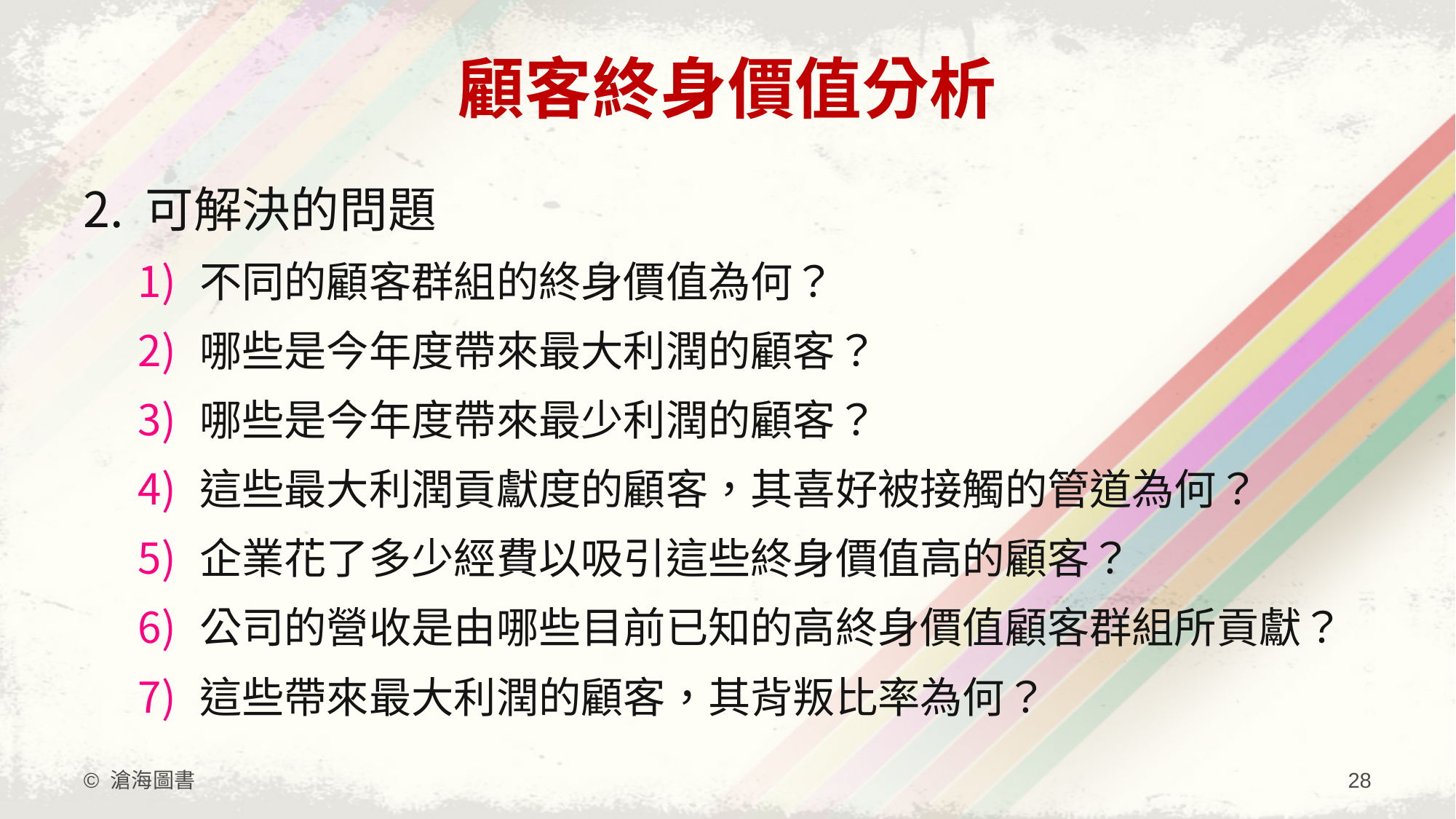

# 顧客終身價值分析
可解決的問題
不同的顧客群組的終身價值為何？
哪些是今年度帶來最大利潤的顧客？
哪些是今年度帶來最少利潤的顧客？
這些最大利潤貢獻度的顧客，其喜好被接觸的管道為何？
企業花了多少經費以吸引這些終身價值高的顧客？
公司的營收是由哪些目前已知的高終身價值顧客群組所貢獻？
這些帶來最大利潤的顧客，其背叛比率為何？
© 滄海圖書
28